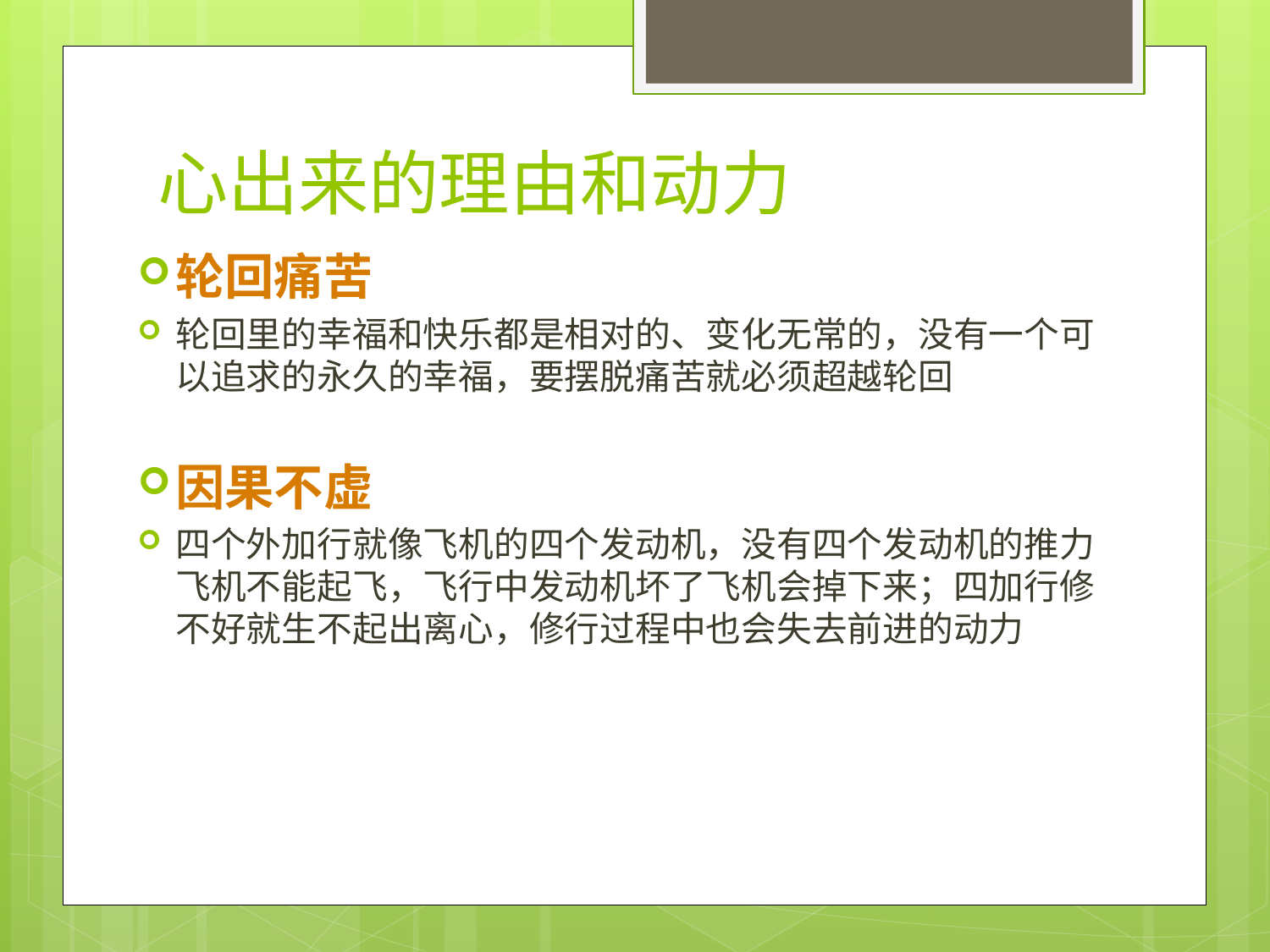

# 心出来的理由和动力
轮回痛苦
轮回里的幸福和快乐都是相对的、变化无常的，没有一个可以追求的永久的幸福，要摆脱痛苦就必须超越轮回

因果不虚
四个外加行就像飞机的四个发动机，没有四个发动机的推力飞机不能起飞，飞行中发动机坏了飞机会掉下来；四加行修不好就生不起出离心，修行过程中也会失去前进的动力